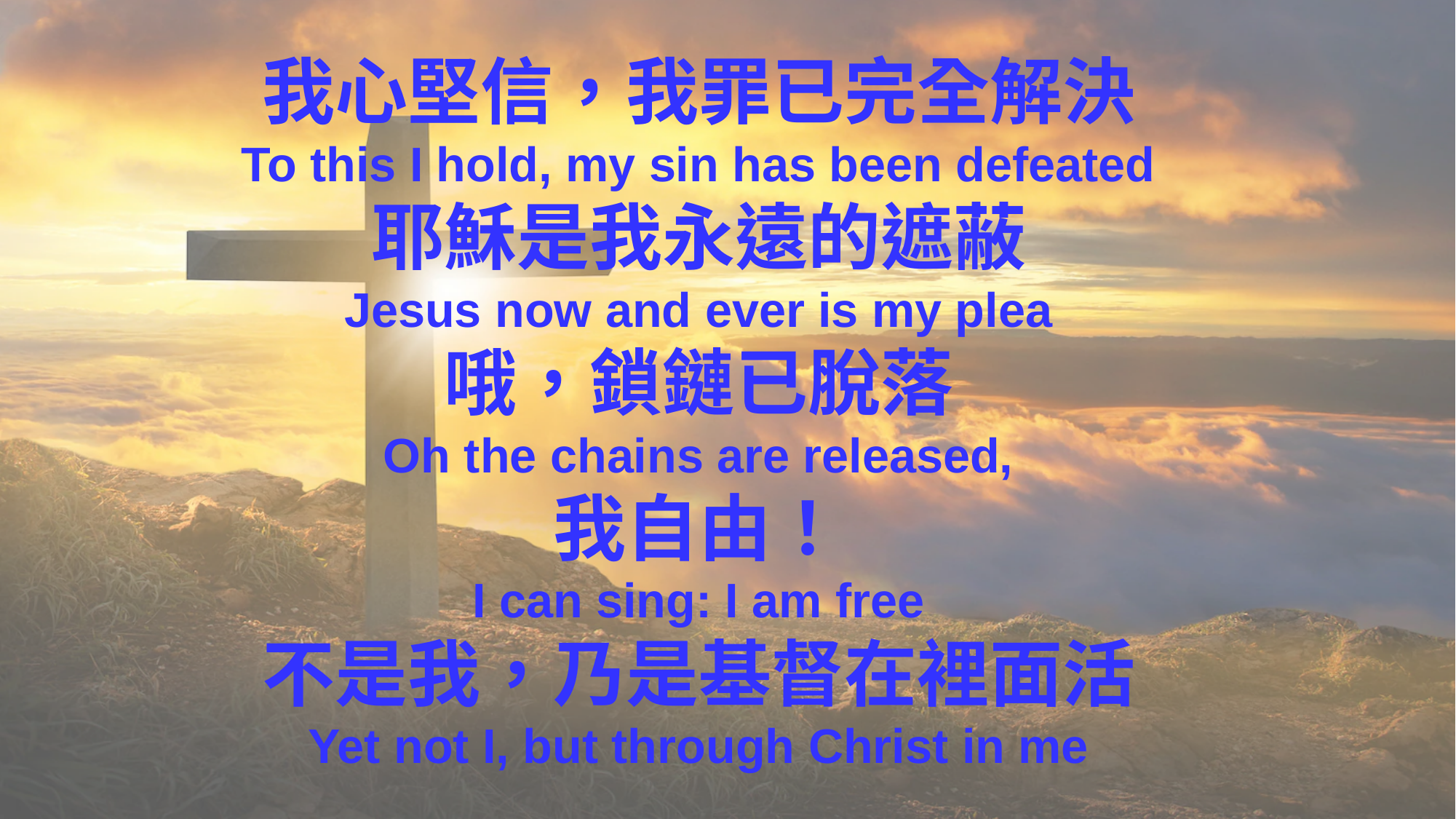

我心堅信，我罪已完全解決
To this I hold, my sin has been defeated
耶穌是我永遠的遮蔽
Jesus now and ever is my plea
哦，鎖鏈已脫落
Oh the chains are released,
我自由！
I can sing: I am free
不是我，乃是基督在裡面活
Yet not I, but through Christ in me